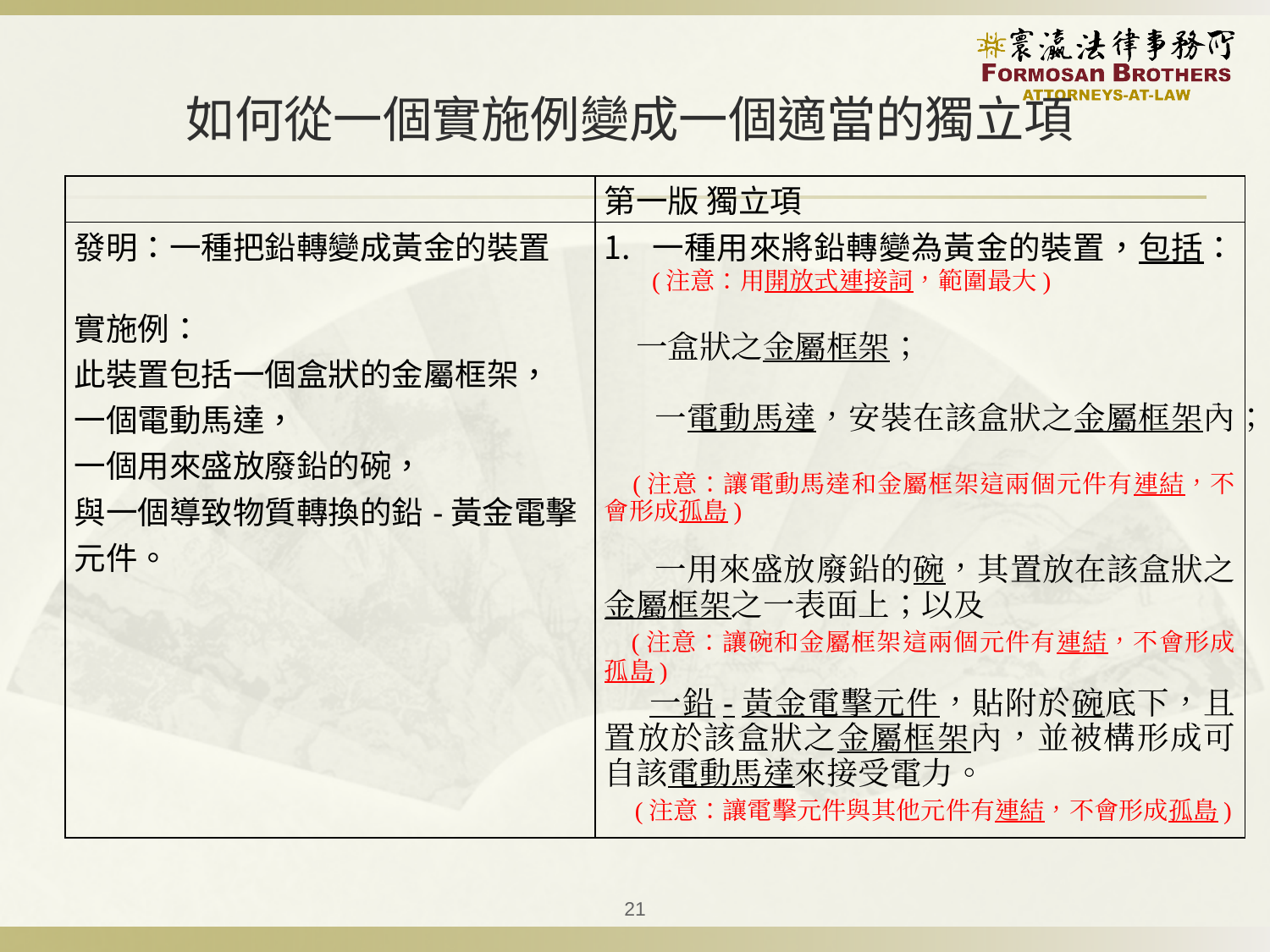

# 如何從一個實施例變成一個適當的獨立項
|  | 第一版 獨立項 |
| --- | --- |
| 發明：一種把鉛轉變成黃金的裝置   實施例： 此裝置包括一個盒狀的金屬框架， 一個電動馬達， 一個用來盛放廢鉛的碗， 與一個導致物質轉換的鉛-黃金電擊元件。 | 一種用來將鉛轉變為黃金的裝置，包括： (注意：用開放式連接詞，範圍最大)   一盒狀之金屬框架；   一電動馬達，安裝在該盒狀之金屬框架內； (注意：讓電動馬達和金屬框架這兩個元件有連結，不會形成孤島)   一用來盛放廢鉛的碗，其置放在該盒狀之金屬框架之一表面上；以及 (注意：讓碗和金屬框架這兩個元件有連結，不會形成孤島) 一鉛-黃金電擊元件，貼附於碗底下，且置放於該盒狀之金屬框架內，並被構形成可自該電動馬達來接受電力。 (注意：讓電擊元件與其他元件有連結，不會形成孤島) |
21